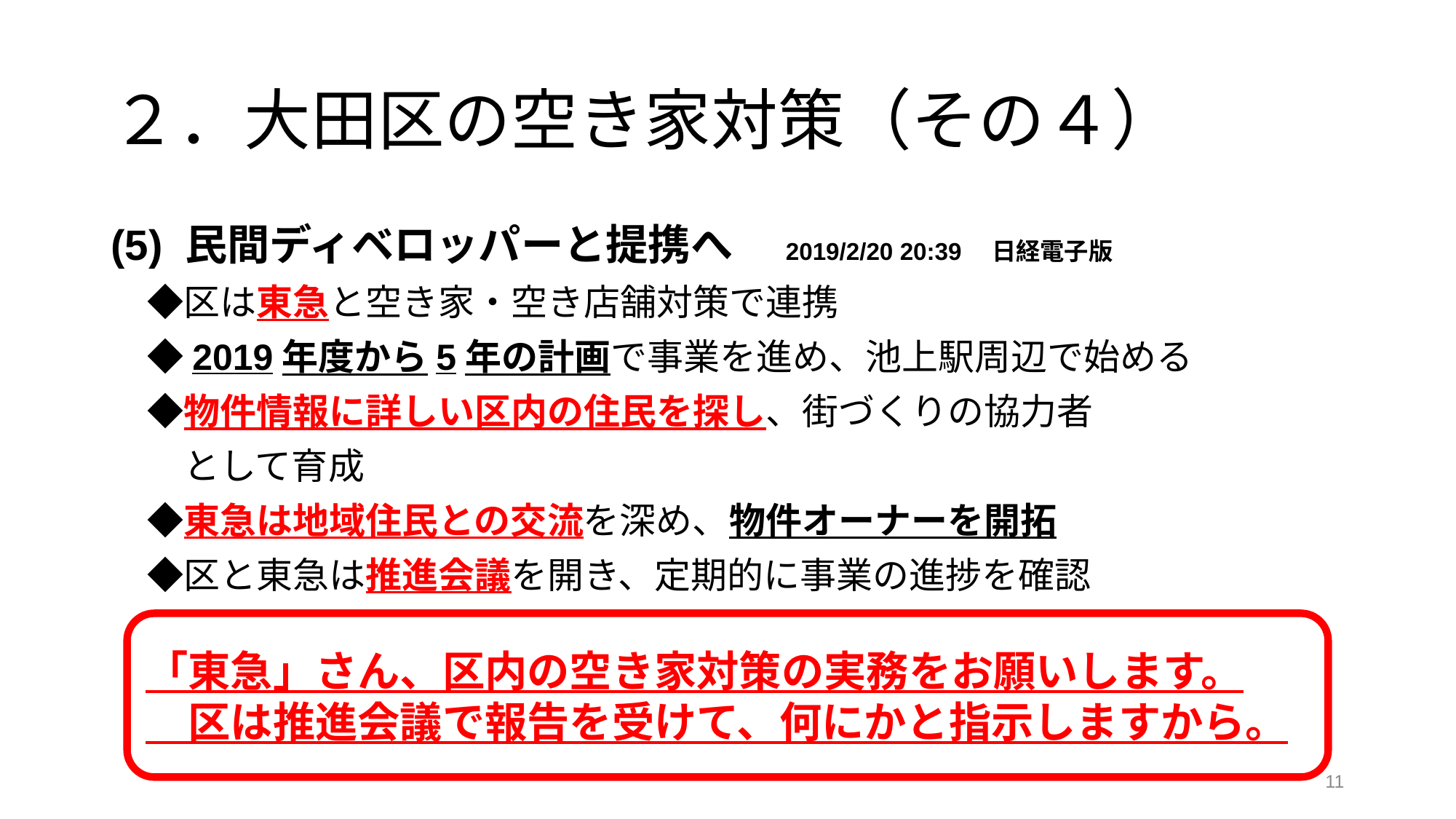

# ２．大田区の空き家対策（その４）
(5) 民間ディベロッパーと提携へ　2019/2/20 20:39　日経電子版
　◆区は東急と空き家・空き店舗対策で連携
　◆2019年度から5年の計画で事業を進め、池上駅周辺で始める
　◆物件情報に詳しい区内の住民を探し、街づくりの協力者
　　として育成
　◆東急は地域住民との交流を深め、物件オーナーを開拓
　◆区と東急は推進会議を開き、定期的に事業の進捗を確認

「東急」さん、区内の空き家対策の実務をお願いします。
　区は推進会議で報告を受けて、何にかと指示しますから。
11